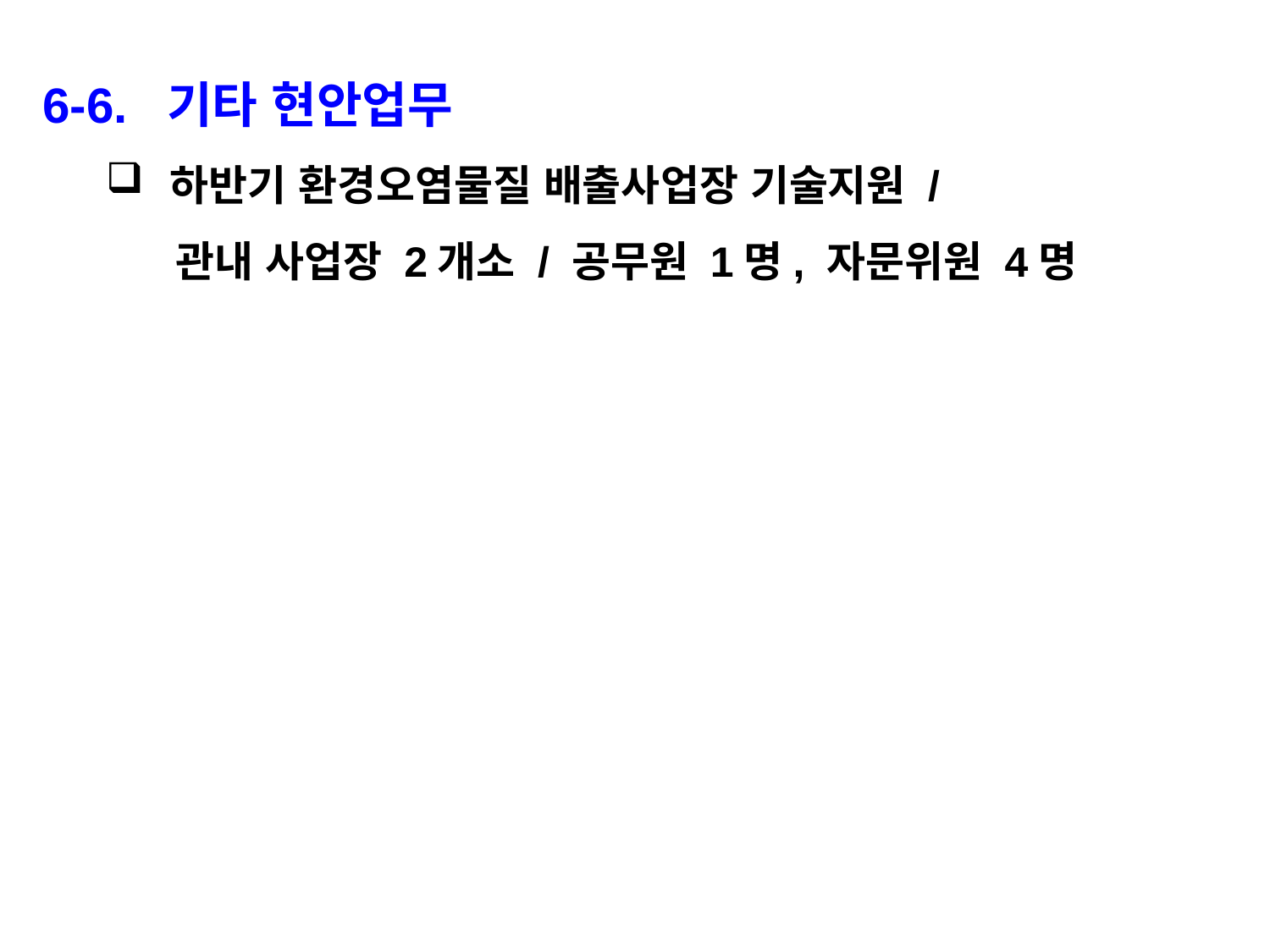

6-6.  기타 현안업무
하반기 환경오염물질 배출사업장 기술지원 /
     관내 사업장 2개소 / 공무원 1명, 자문위원 4명